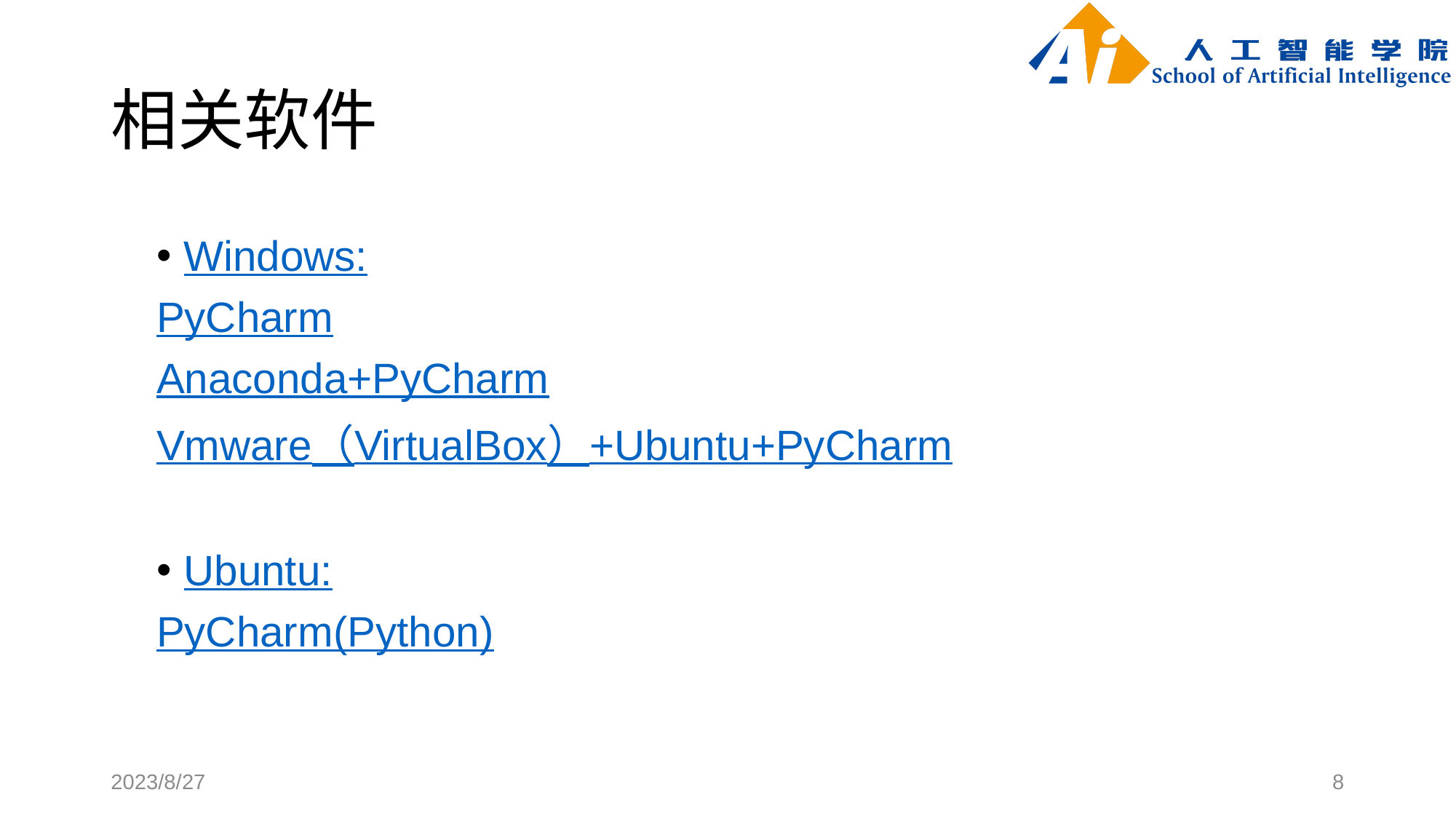

# 相关软件
Windows:
PyCharm
Anaconda+PyCharm
Vmware（VirtualBox）+Ubuntu+PyCharm

Ubuntu:
PyCharm(Python)
2023/8/27
8